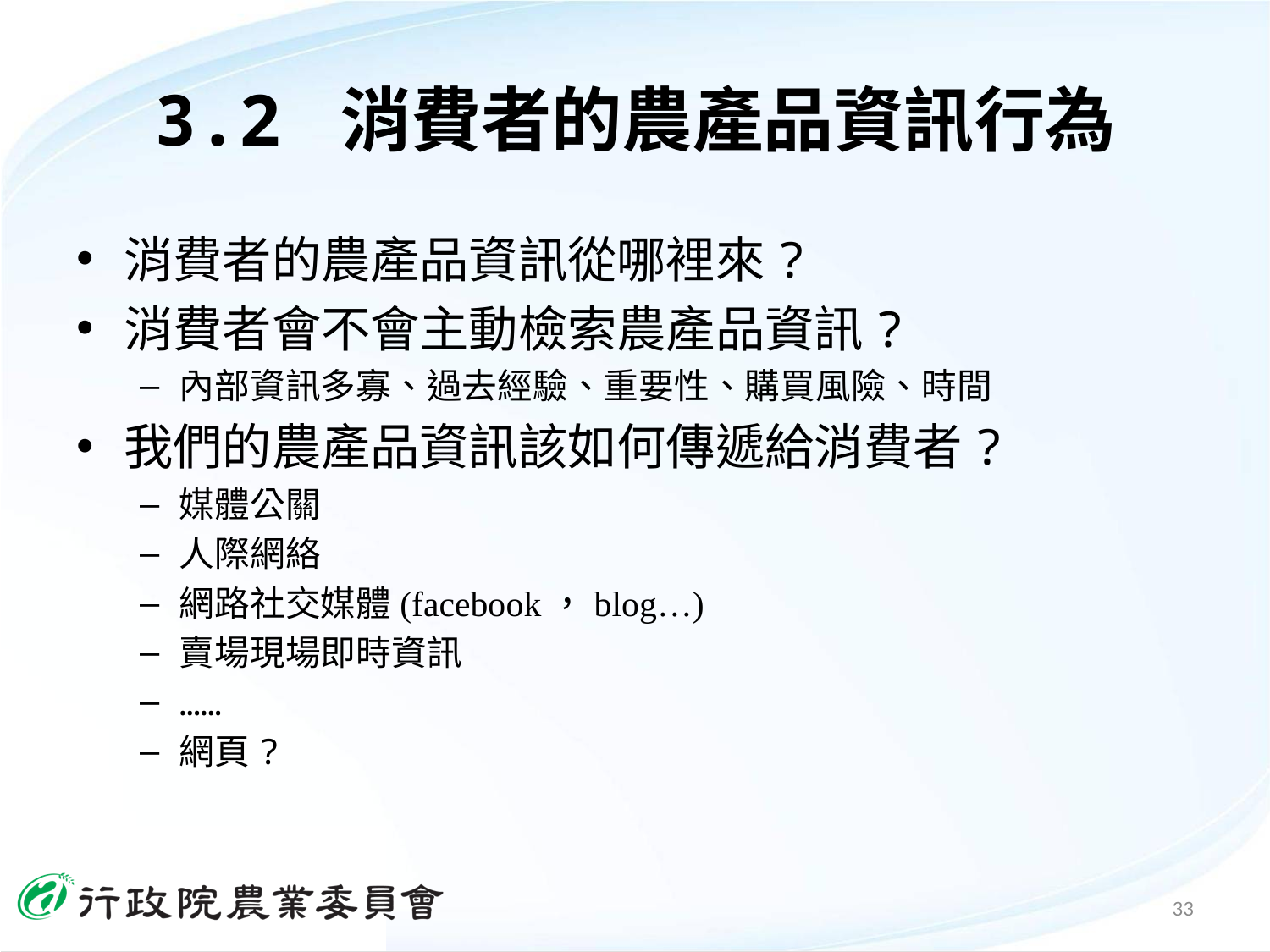

# 3.2 消費者的農產品資訊行為
消費者的農產品資訊從哪裡來?
消費者會不會主動檢索農產品資訊?
內部資訊多寡、過去經驗、重要性、購買風險、時間
我們的農產品資訊該如何傳遞給消費者?
媒體公關
人際網絡
網路社交媒體(facebook，blog…)
賣場現場即時資訊
……
網頁?
33